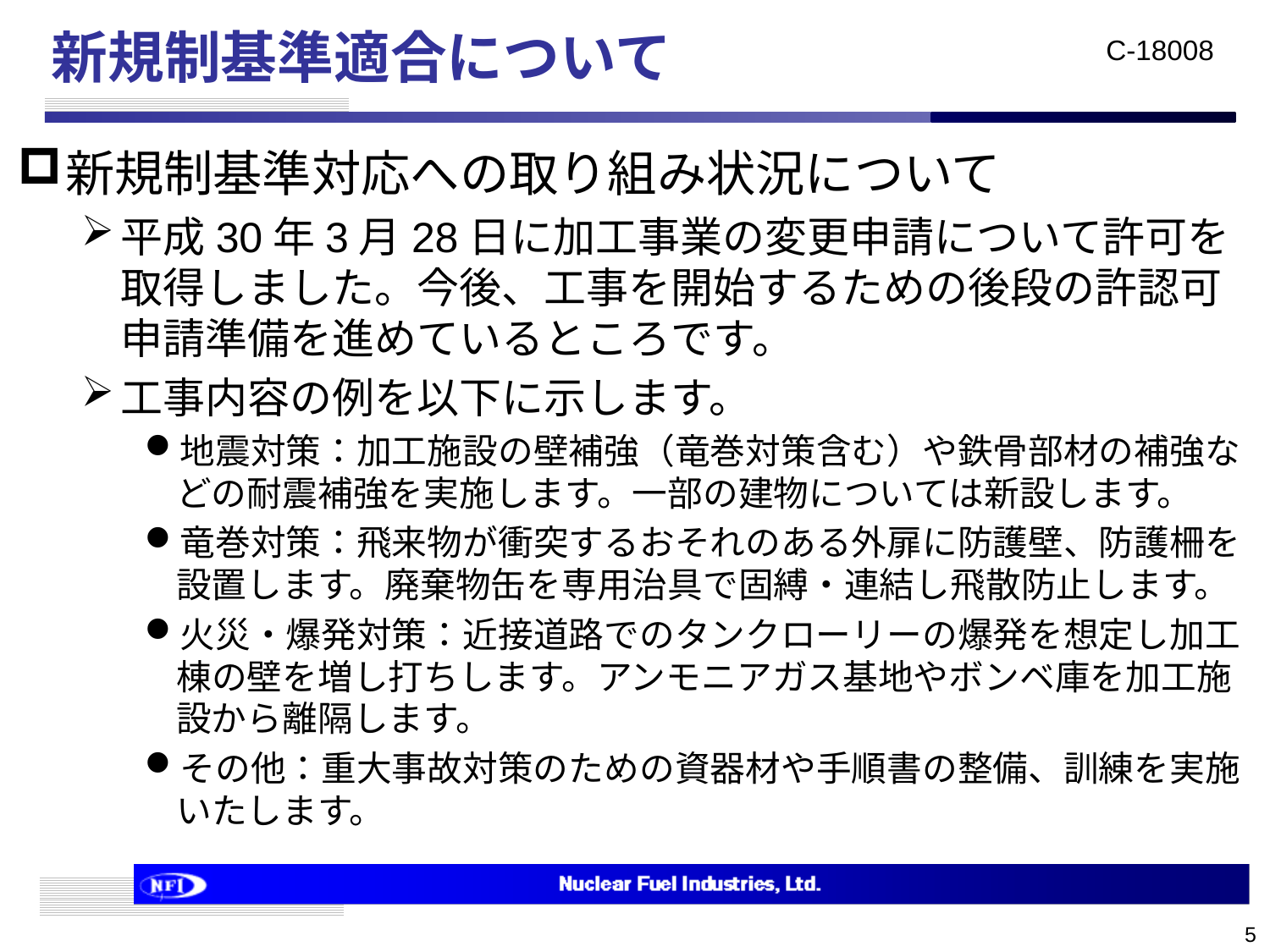

# 新規制基準適合について
新規制基準対応への取り組み状況について
平成30年3月28日に加工事業の変更申請について許可を取得しました。今後、工事を開始するための後段の許認可申請準備を進めているところです。
工事内容の例を以下に示します。
地震対策：加工施設の壁補強（竜巻対策含む）や鉄骨部材の補強などの耐震補強を実施します。一部の建物については新設します。
竜巻対策：飛来物が衝突するおそれのある外扉に防護壁、防護柵を設置します。廃棄物缶を専用治具で固縛・連結し飛散防止します。
火災・爆発対策：近接道路でのタンクローリーの爆発を想定し加工棟の壁を増し打ちします。アンモニアガス基地やボンベ庫を加工施設から離隔します。
その他：重大事故対策のための資器材や手順書の整備、訓練を実施いたします。
5